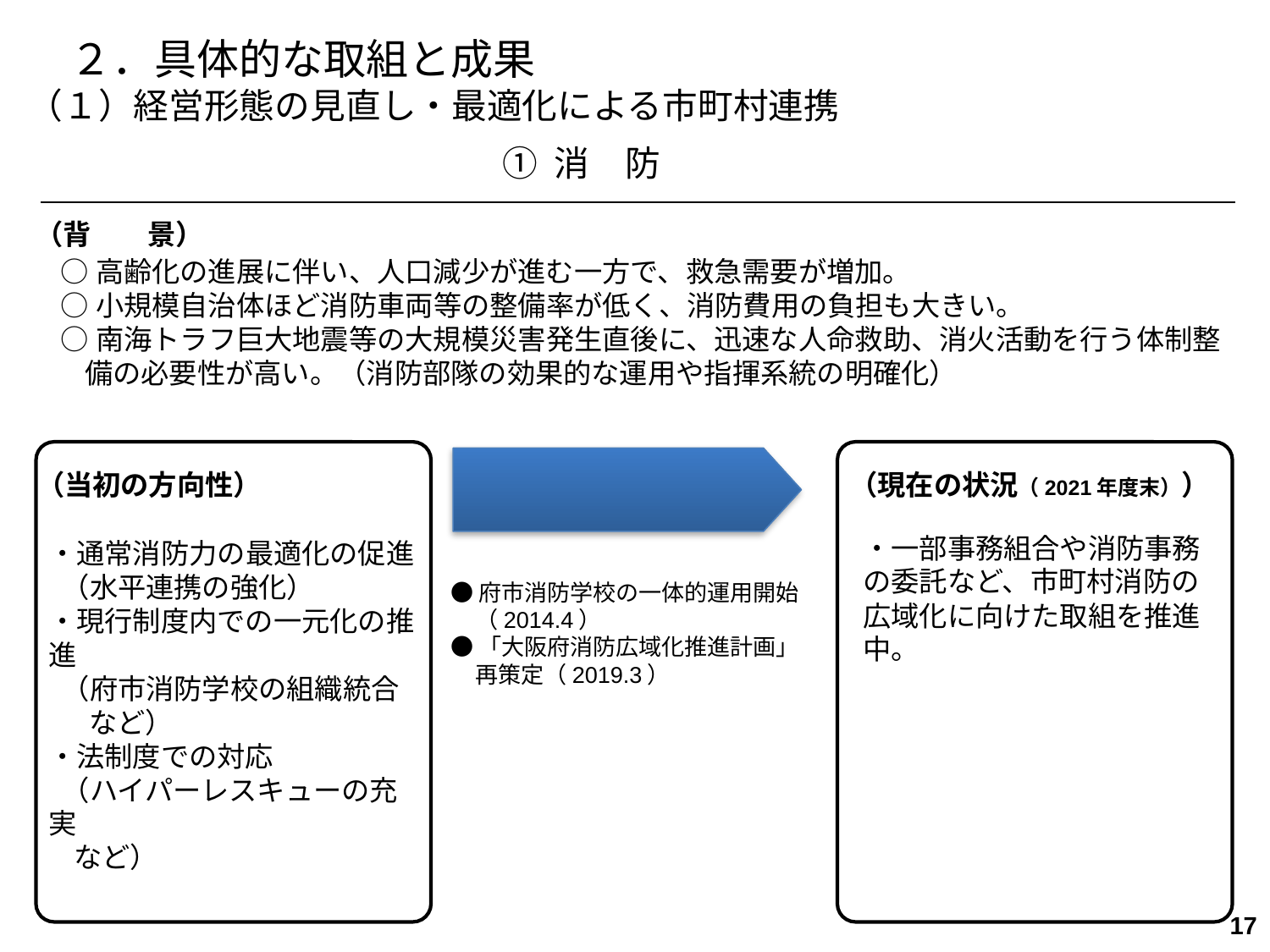

２．具体的な取組と成果
（１）経営形態の見直し・最適化による市町村連携
① 消　防
（背　　景）
○高齢化の進展に伴い、人口減少が進む一方で、救急需要が増加。
○小規模自治体ほど消防車両等の整備率が低く、消防費用の負担も大きい。
○南海トラフ巨大地震等の大規模災害発生直後に、迅速な人命救助、消火活動を行う体制整備の必要性が高い。（消防部隊の効果的な運用や指揮系統の明確化）

（現在の状況（2021年度末））
（当初の方向性）
・一部事務組合や消防事務の委託など、市町村消防の広域化に向けた取組を推進中。
・通常消防力の最適化の促進
 （水平連携の強化）
・現行制度内での一元化の推進
 （府市消防学校の組織統合
　  など）
・法制度での対応
 （ハイパーレスキューの充実
    など）
●府市消防学校の一体的運用開始（2014.4）
●「大阪府消防広域化推進計画」再策定（2019.3）
17